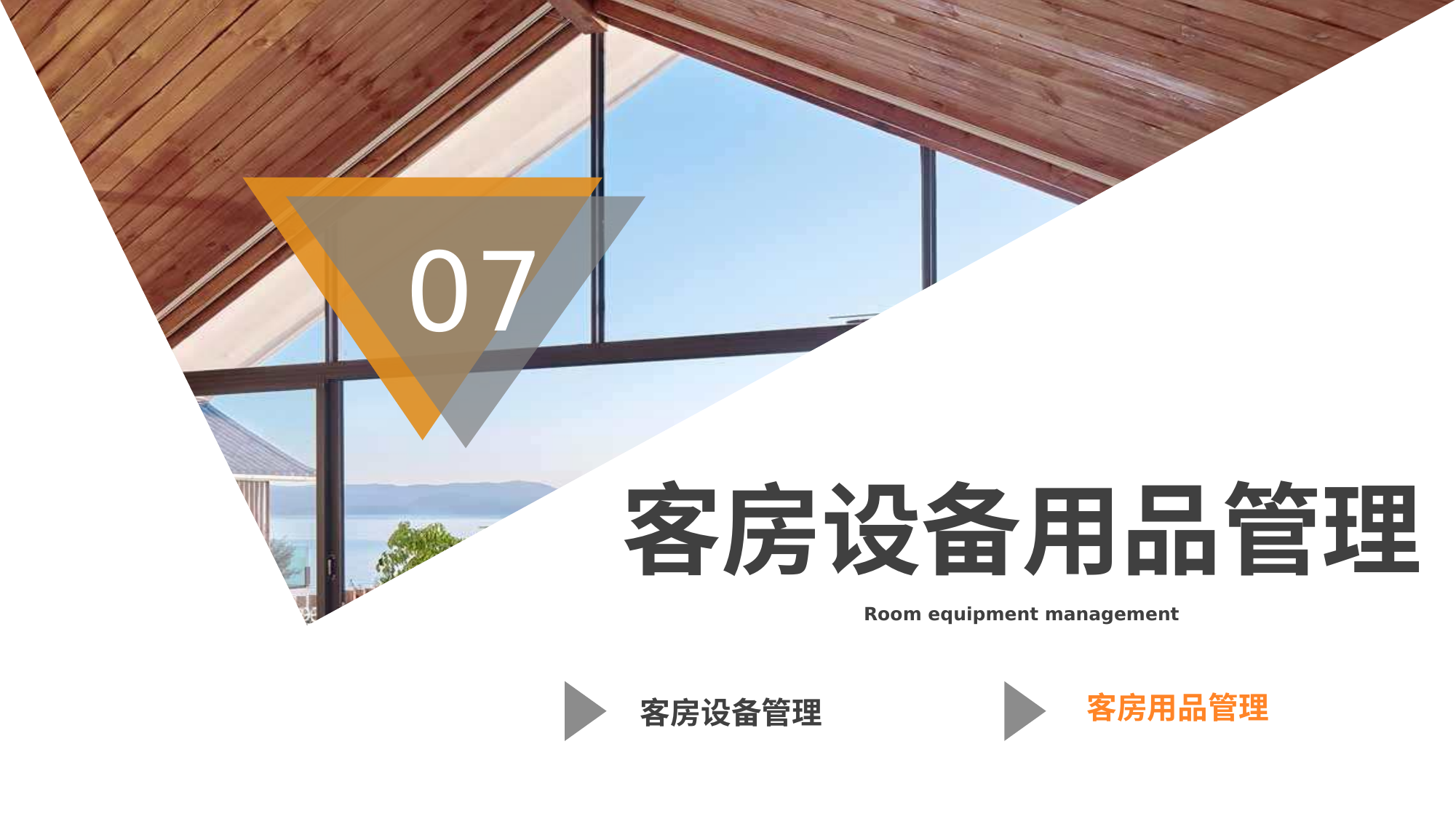

07
客房设备用品管理
Room equipment management
客房用品管理
客房设备管理